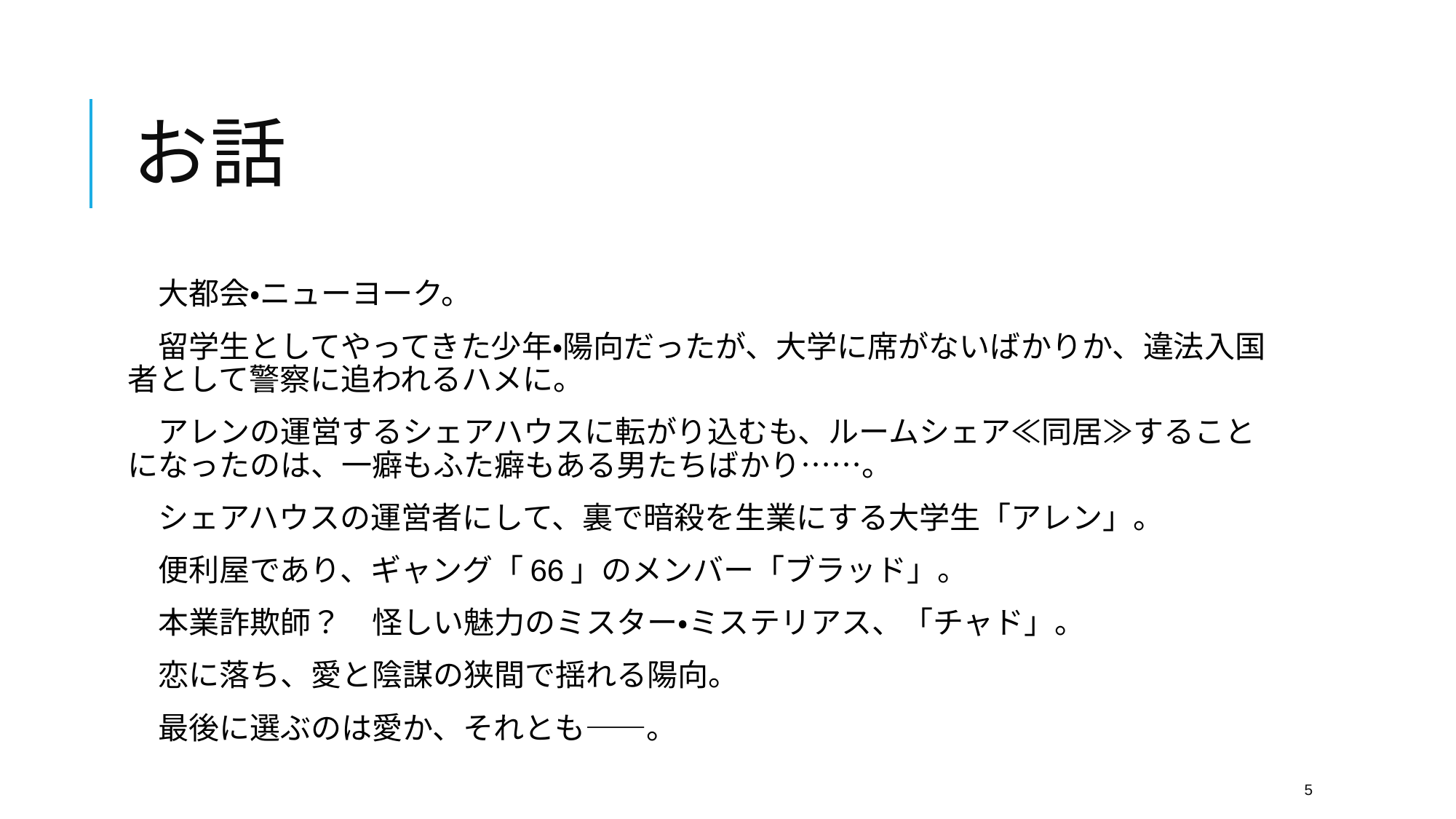

# お話
　大都会・ニューヨーク。
　留学生としてやってきた少年・陽向だったが、大学に席がないばかりか、違法入国者として警察に追われるハメに。
　アレンの運営するシェアハウスに転がり込むも、ルームシェア≪同居≫することになったのは、一癖もふた癖もある男たちばかり……。
　シェアハウスの運営者にして、裏で暗殺を生業にする大学生「アレン」。
　便利屋であり、ギャング「66」のメンバー「ブラッド」。
　本業詐欺師？　怪しい魅力のミスター・ミステリアス、「チャド」。
　恋に落ち、愛と陰謀の狭間で揺れる陽向。
　最後に選ぶのは愛か、それとも――。
5